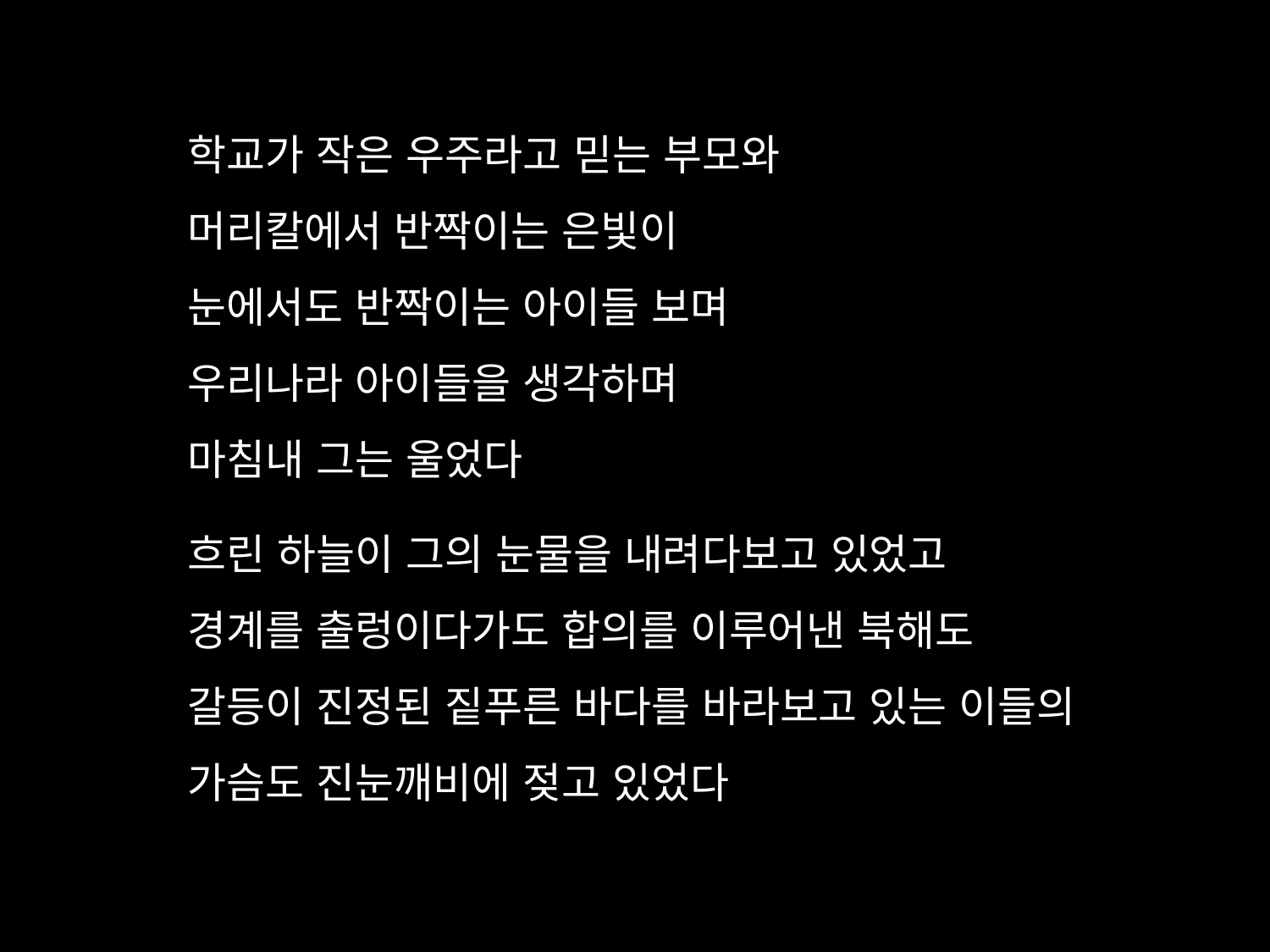

학교가 작은 우주라고 믿는 부모와
머리칼에서 반짝이는 은빛이
눈에서도 반짝이는 아이들 보며
우리나라 아이들을 생각하며
마침내 그는 울었다
흐린 하늘이 그의 눈물을 내려다보고 있었고
경계를 출렁이다가도 합의를 이루어낸 북해도
갈등이 진정된 짙푸른 바다를 바라보고 있는 이들의
가슴도 진눈깨비에 젖고 있었다